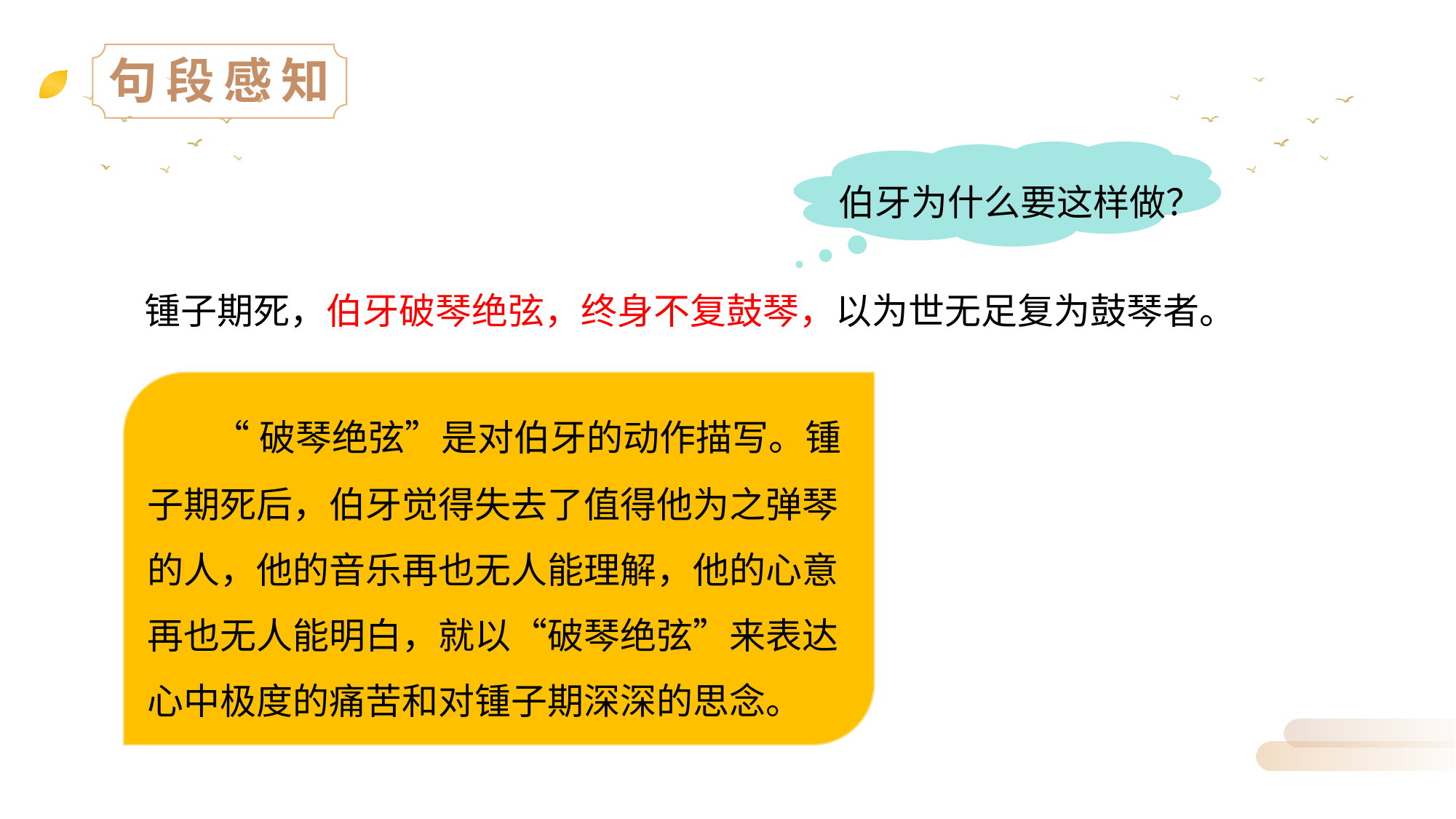

句段感知

伯牙为什么要这样做？
锺子期死，伯牙破琴绝弦，终身不复鼓琴，以为世无足复为鼓琴者。

       “破琴绝弦”是对伯牙的动作描写。锺子期死后，伯牙觉得失去了值得他为之弹琴的人，他的音乐再也无人能理解，他的心意再也无人能明白，就以“破琴绝弦”来表达心中极度的痛苦和对锺子期深深的思念。